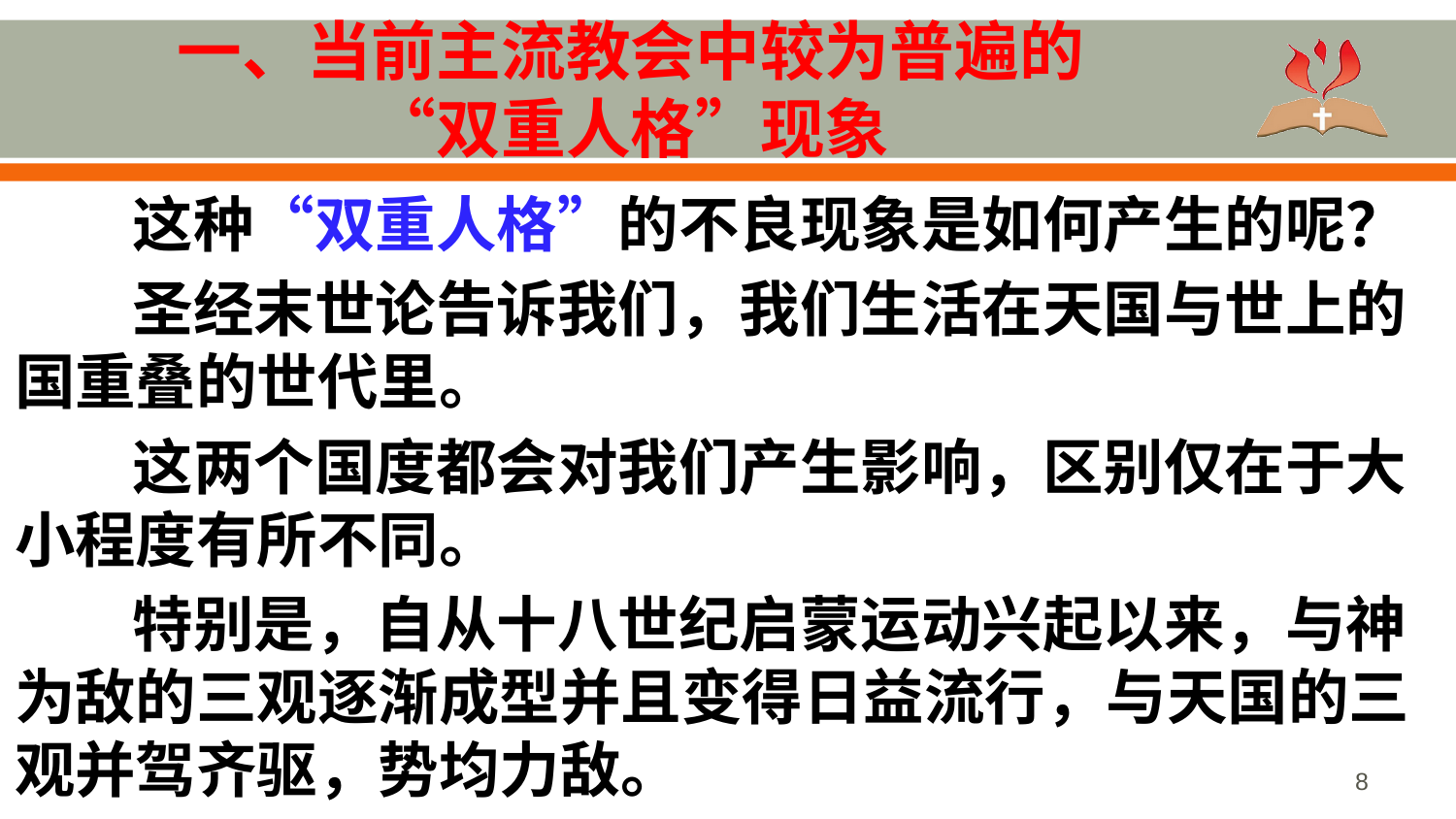

# 一、当前主流教会中较为普遍的 “双重人格”现象
这种“双重人格”的不良现象是如何产生的呢？
圣经末世论告诉我们，我们生活在天国与世上的国重叠的世代里。
这两个国度都会对我们产生影响，区别仅在于大小程度有所不同。
特别是，自从十八世纪启蒙运动兴起以来，与神为敌的三观逐渐成型并且变得日益流行，与天国的三观并驾齐驱，势均力敌。

8